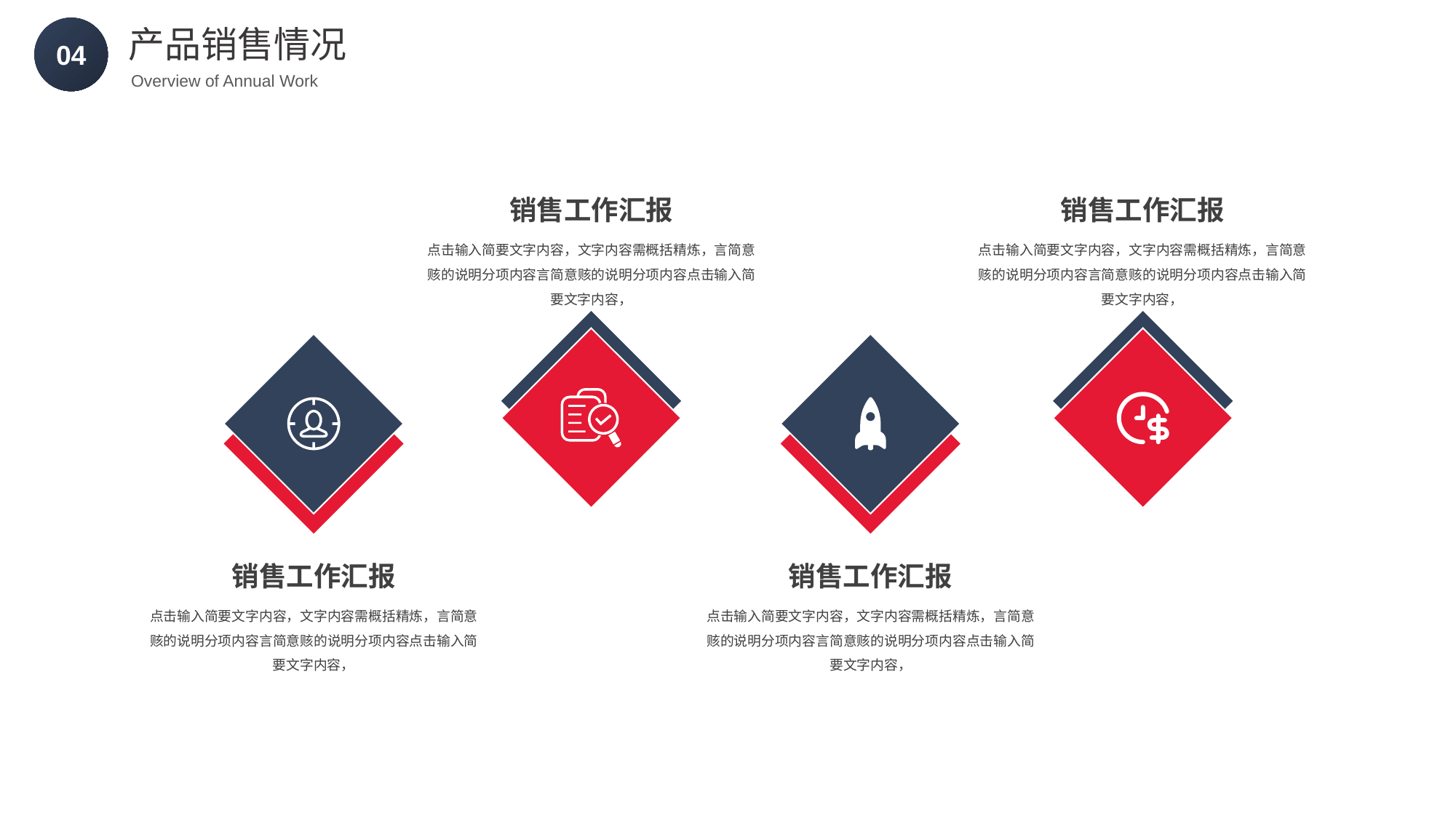

产品销售情况
Overview of Annual Work

04
销售工作汇报
点击输入简要文字内容，文字内容需概括精炼，言简意赅的说明分项内容言简意赅的说明分项内容点击输入简要文字内容，
销售工作汇报
点击输入简要文字内容，文字内容需概括精炼，言简意赅的说明分项内容言简意赅的说明分项内容点击输入简要文字内容，

销售工作汇报
点击输入简要文字内容，文字内容需概括精炼，言简意赅的说明分项内容言简意赅的说明分项内容点击输入简要文字内容，
销售工作汇报
点击输入简要文字内容，文字内容需概括精炼，言简意赅的说明分项内容言简意赅的说明分项内容点击输入简要文字内容，